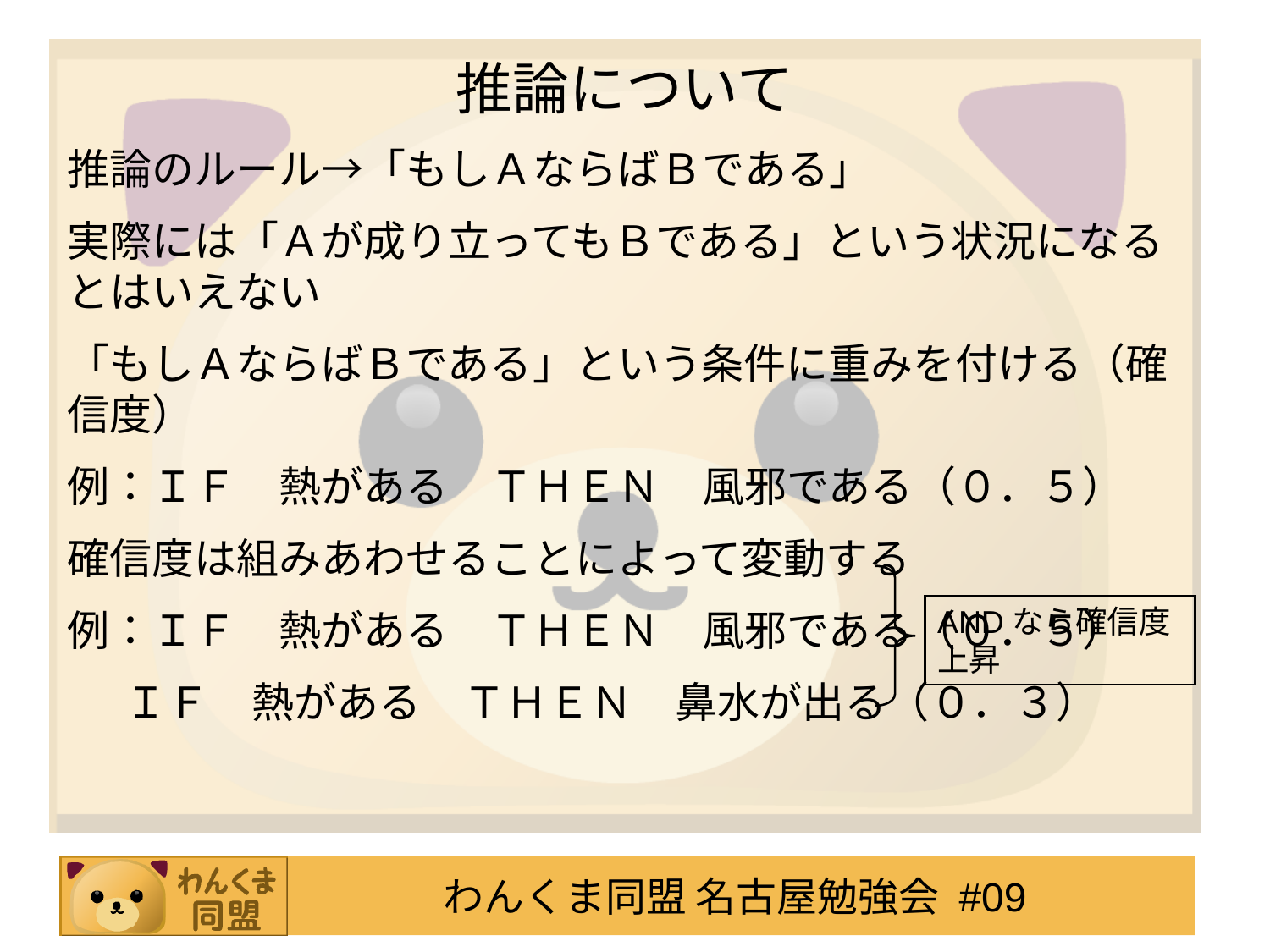

推論について
推論のルール→「もしＡならばＢである」
実際には「Ａが成り立ってもＢである」という状況になるとはいえない
「もしＡならばＢである」という条件に重みを付ける（確信度）
例：ＩＦ　熱がある　ＴＨＥＮ　風邪である（０．５）
確信度は組みあわせることによって変動する
例：ＩＦ　熱がある　ＴＨＥＮ　風邪である（０．５）
     ＩＦ　熱がある　ＴＨＥＮ　鼻水が出る（０．３）

ANDなら確信度上昇